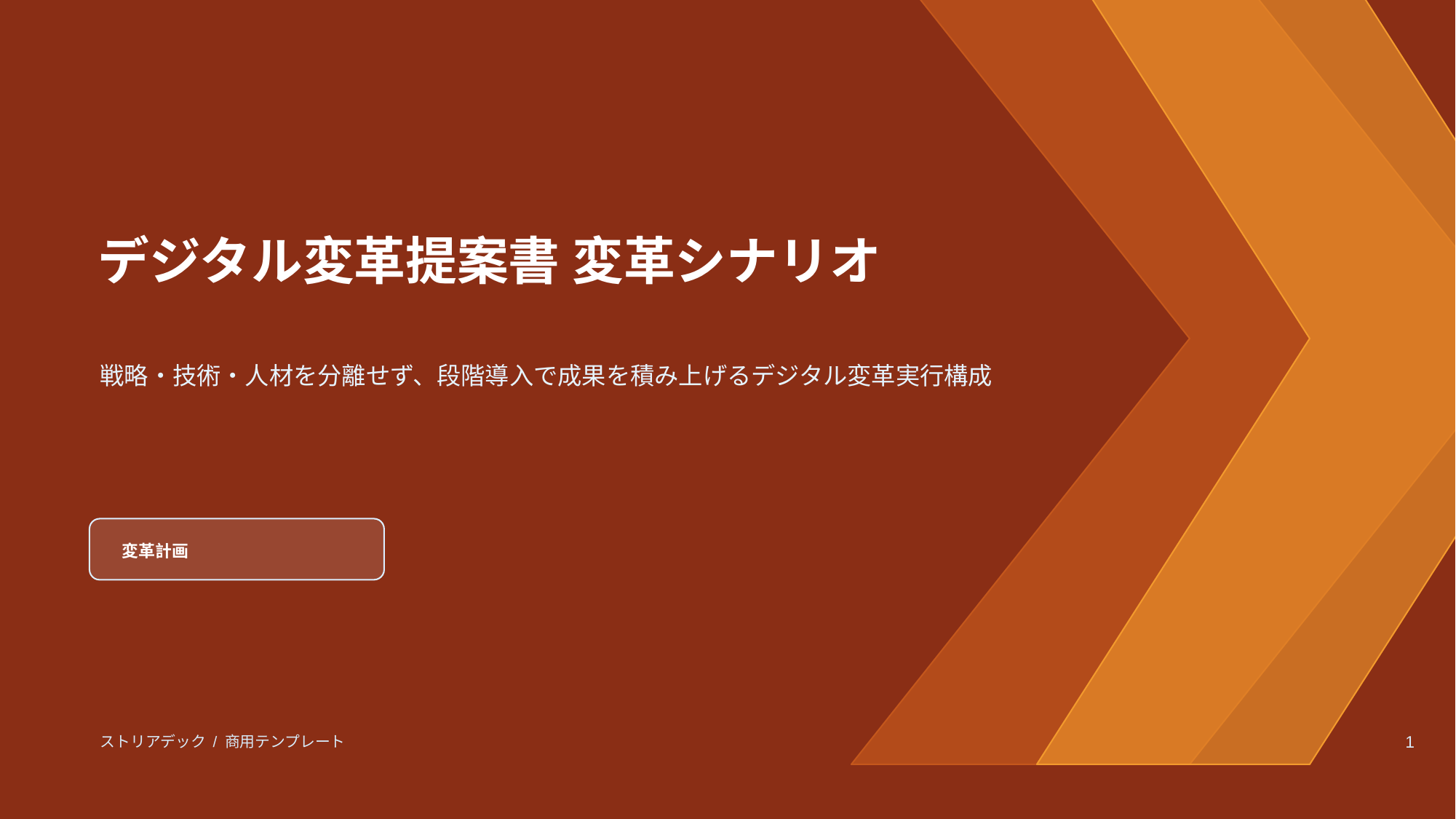

デジタル変革提案書 変革シナリオ
戦略・技術・人材を分離せず、段階導入で成果を積み上げるデジタル変革実行構成

変革計画
ストリアデック / 商用テンプレート
1